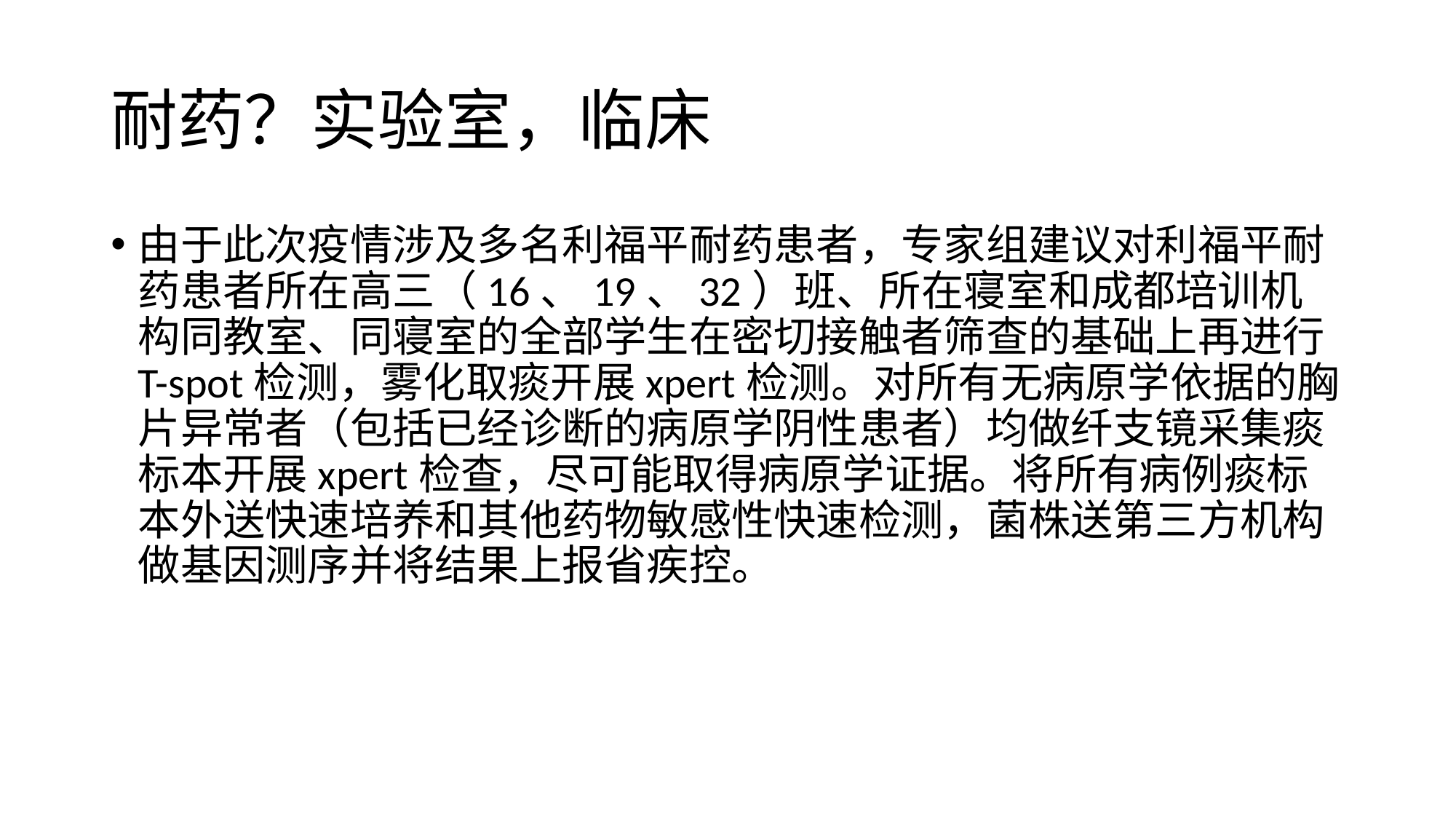

# 耐药？实验室，临床
由于此次疫情涉及多名利福平耐药患者，专家组建议对利福平耐药患者所在高三（16、19、32）班、所在寝室和成都培训机构同教室、同寝室的全部学生在密切接触者筛查的基础上再进行T-spot检测，雾化取痰开展xpert检测。对所有无病原学依据的胸片异常者（包括已经诊断的病原学阴性患者）均做纤支镜采集痰标本开展xpert检查，尽可能取得病原学证据。将所有病例痰标本外送快速培养和其他药物敏感性快速检测，菌株送第三方机构做基因测序并将结果上报省疾控。